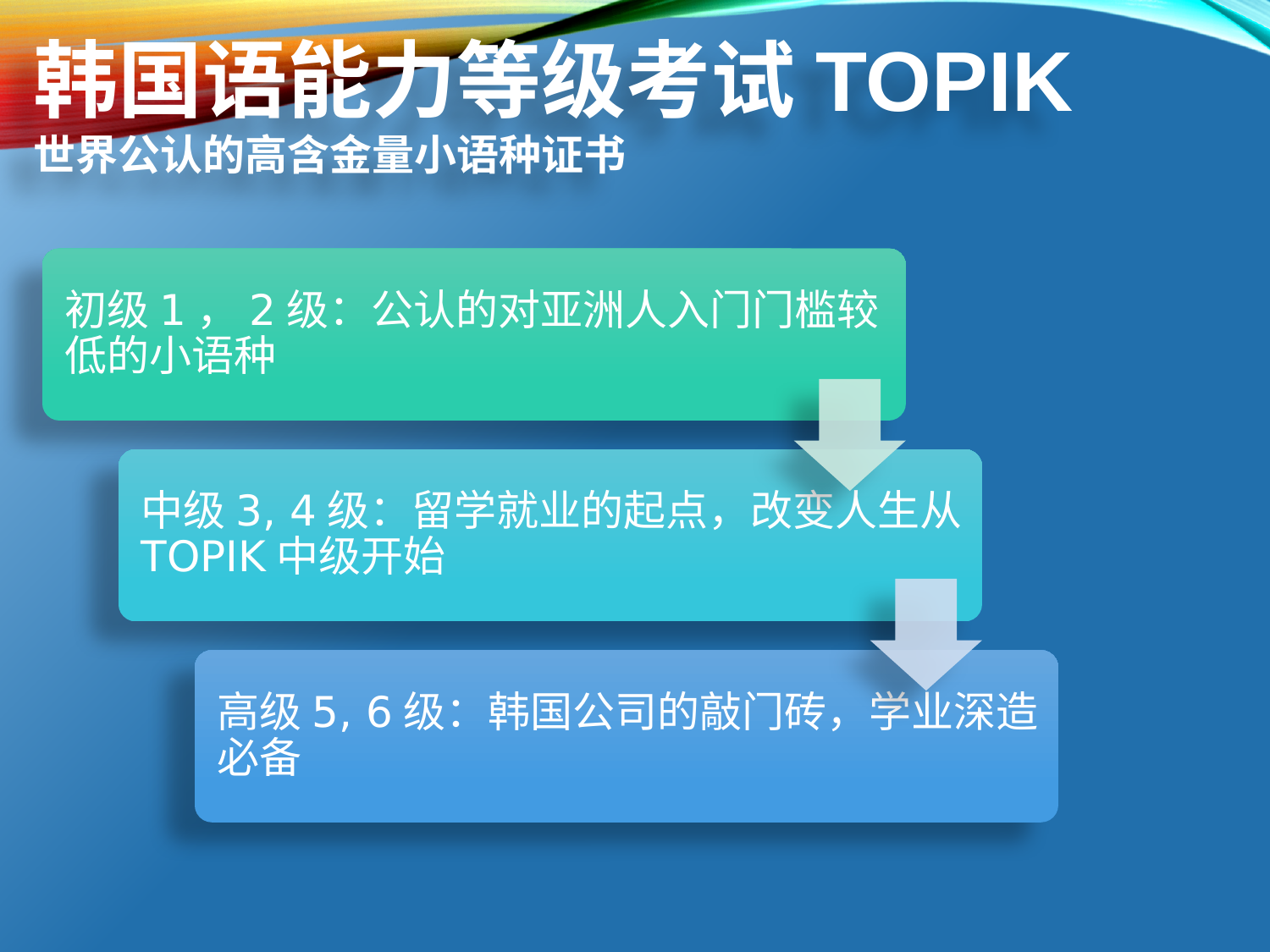

韩国语能力等级考试TOPIK
世界公认的高含金量小语种证书

初级1，2级：公认的对亚洲人入门门槛较低的小语种
中级3, 4级：留学就业的起点，改变人生从TOPIK中级开始
高级5, 6级：韩国公司的敲门砖，学业深造必备